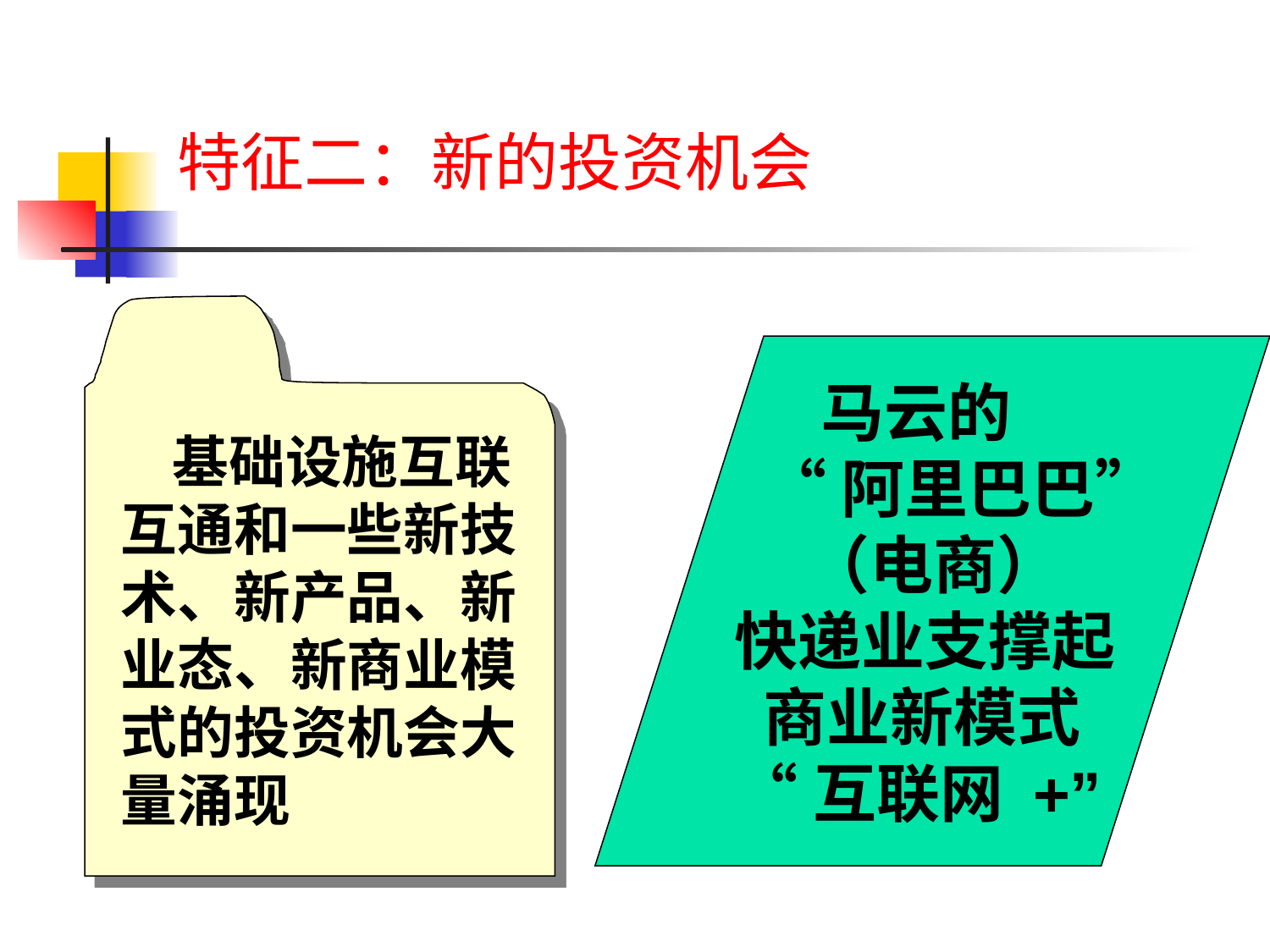

特征二：新的投资机会

   基础设施互联互通和一些新技术、新产品、新业态、新商业模式的投资机会大量涌现
     马云的
  “阿里巴巴”
    （电商）
快递业支撑起
 商业新模式
“互联网 +”